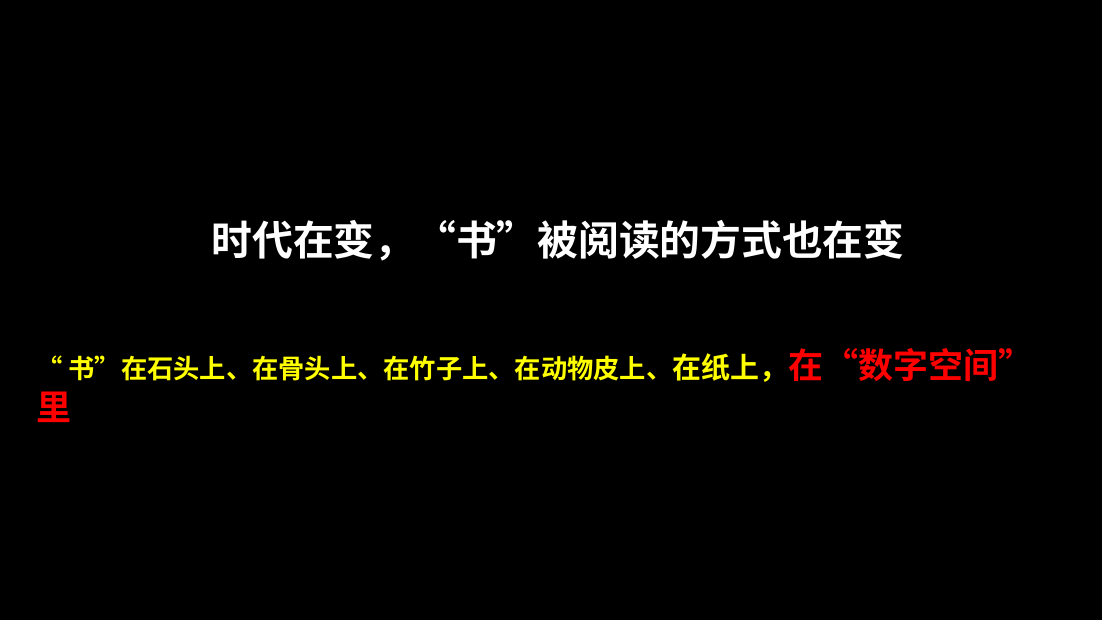

时代在变，“书”被阅读的方式也在变

“书”在石头上、在骨头上、在竹子上、在动物皮上、在纸上，在“数字空间”里